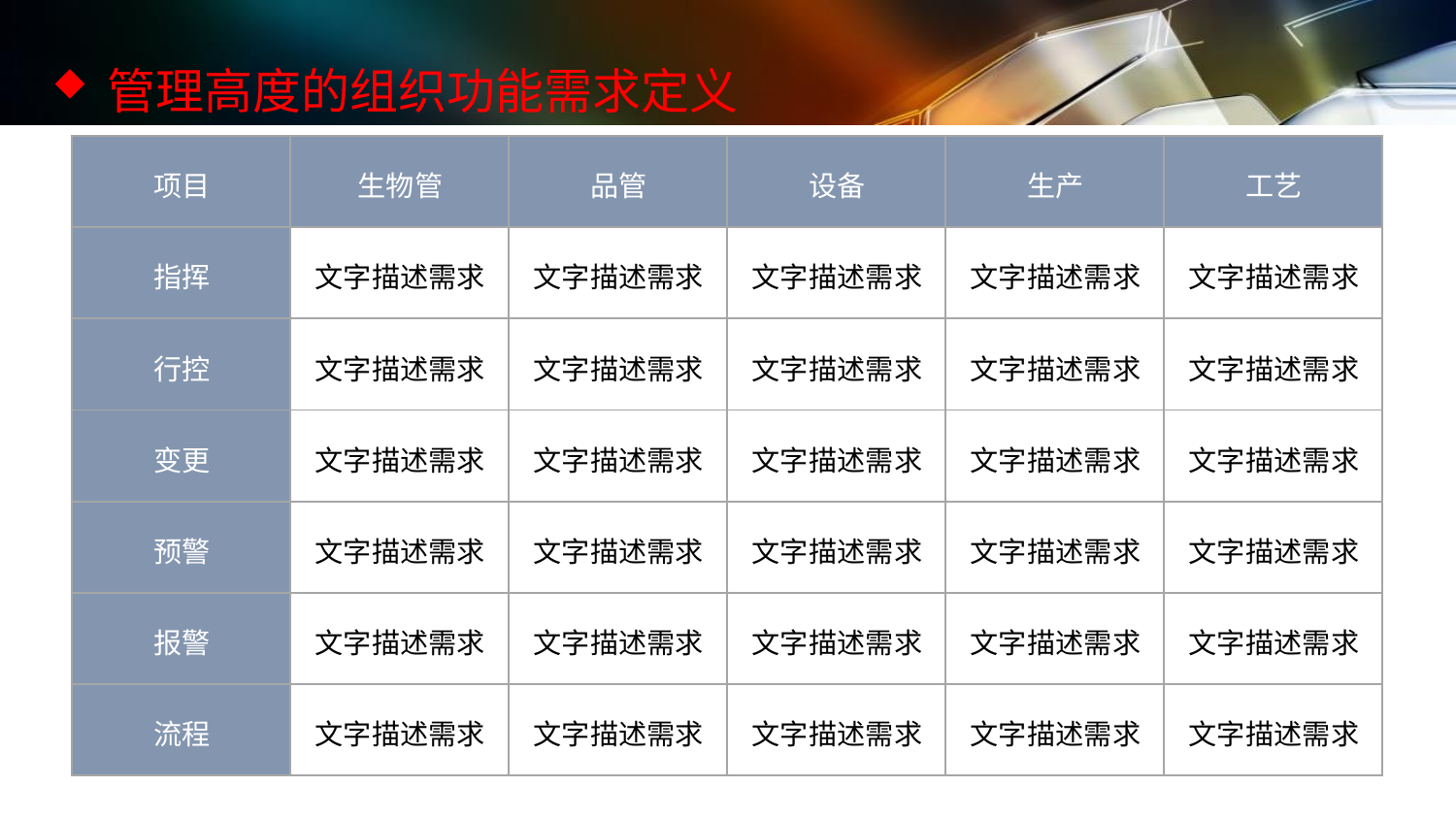

管理高度的组织功能需求定义
| 项目 | 生物管 | 品管 | 设备 | 生产 | 工艺 |
| --- | --- | --- | --- | --- | --- |
| 指挥 | 文字描述需求 | 文字描述需求 | 文字描述需求 | 文字描述需求 | 文字描述需求 |
| 行控 | 文字描述需求 | 文字描述需求 | 文字描述需求 | 文字描述需求 | 文字描述需求 |
| 变更 | 文字描述需求 | 文字描述需求 | 文字描述需求 | 文字描述需求 | 文字描述需求 |
| 预警 | 文字描述需求 | 文字描述需求 | 文字描述需求 | 文字描述需求 | 文字描述需求 |
| 报警 | 文字描述需求 | 文字描述需求 | 文字描述需求 | 文字描述需求 | 文字描述需求 |
| 流程 | 文字描述需求 | 文字描述需求 | 文字描述需求 | 文字描述需求 | 文字描述需求 |